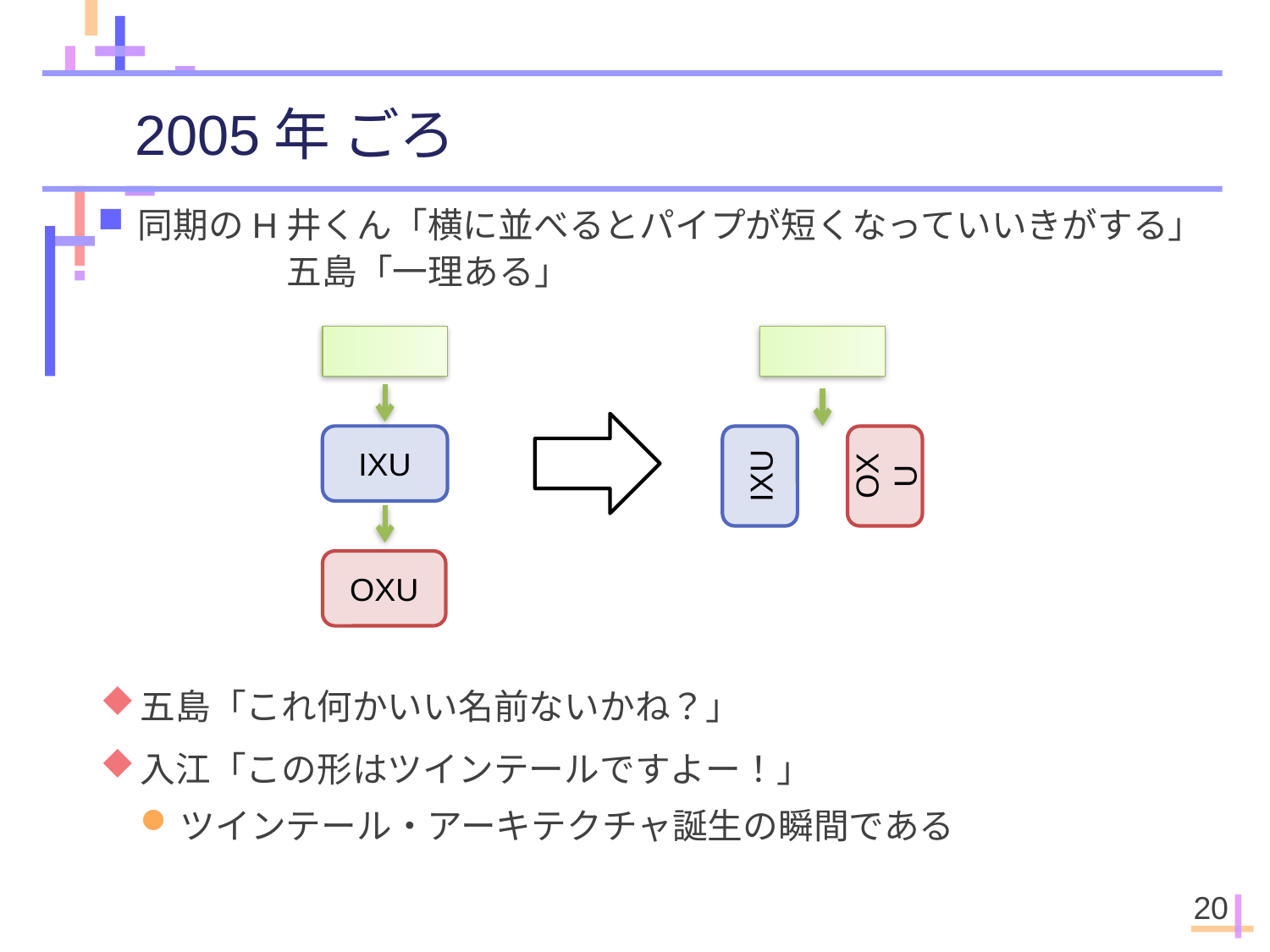

# 2005年 ごろ
同期のH井くん「横に並べるとパイプが短くなっていいきがする」
　　          五島「一理ある」

IXU
IXU
OXU
OXU
五島「これ何かいい名前ないかね？」
入江「この形はツインテールですよー！」
ツインテール・アーキテクチャ誕生の瞬間である
20